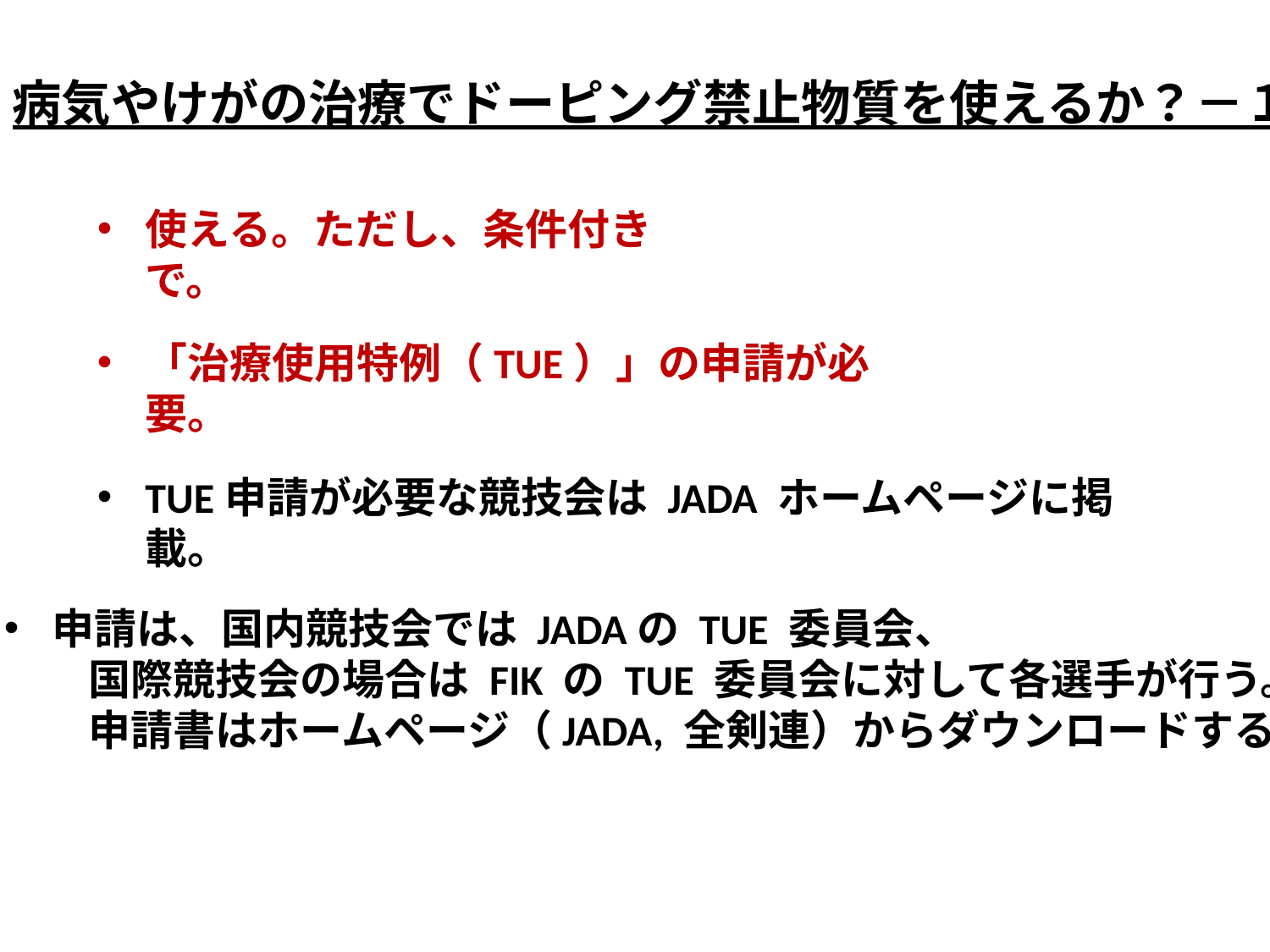

病気やけがの治療でドーピング禁止物質を使えるか？－１
使える。ただし、条件付きで。
「治療使用特例（TUE）」の申請が必要。
TUE申請が必要な競技会は JADA ホームページに掲載。
申請は、国内競技会では JADAの TUE 委員会、
　　国際競技会の場合は FIK の TUE 委員会に対して各選手が行う。
　　申請書はホームページ（JADA, 全剣連）からダウンロードする。